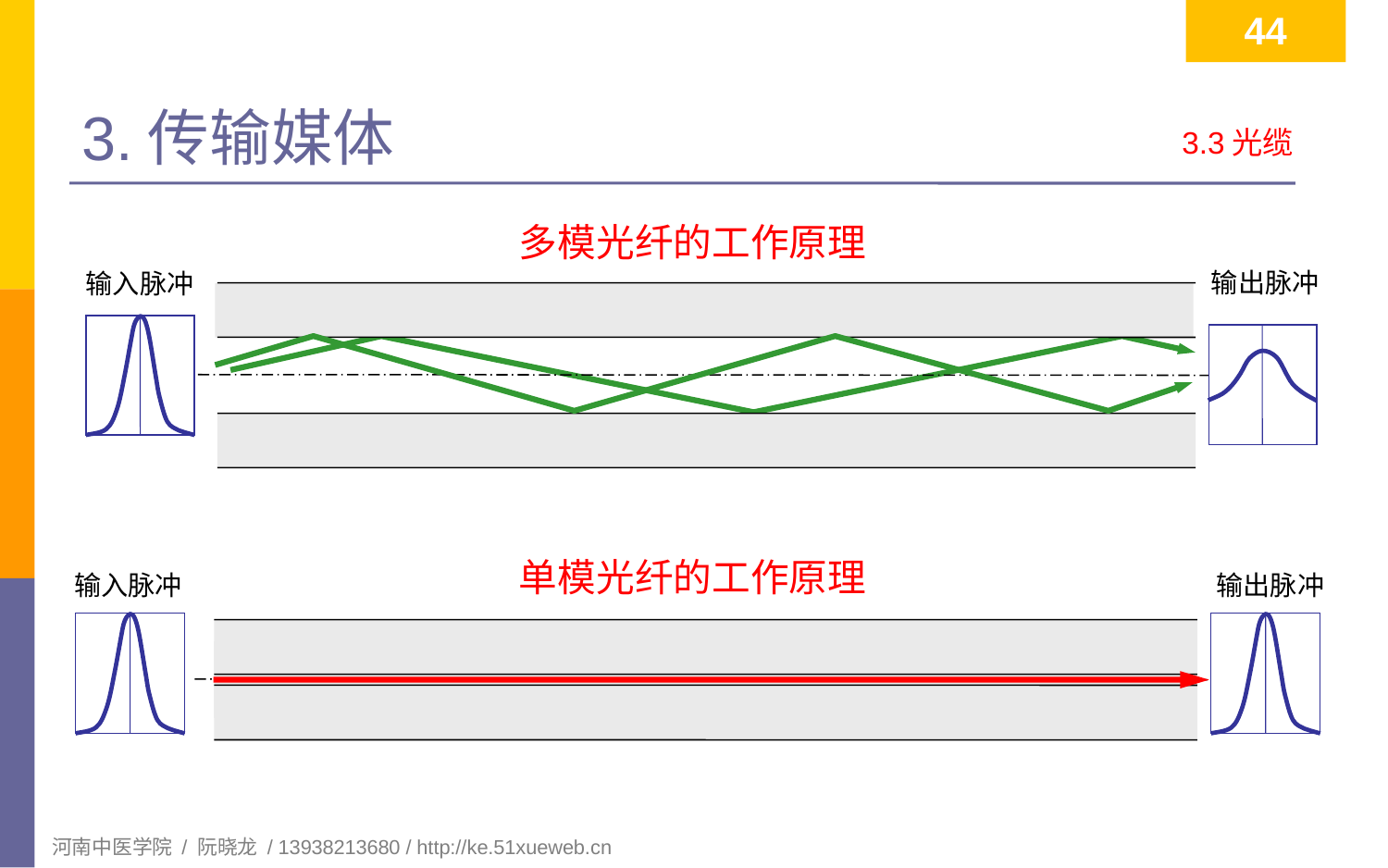

44
# 3.传输媒体
3.3光缆
多模光纤的工作原理
输出脉冲

输入脉冲

单模光纤的工作原理
输入脉冲

输出脉冲